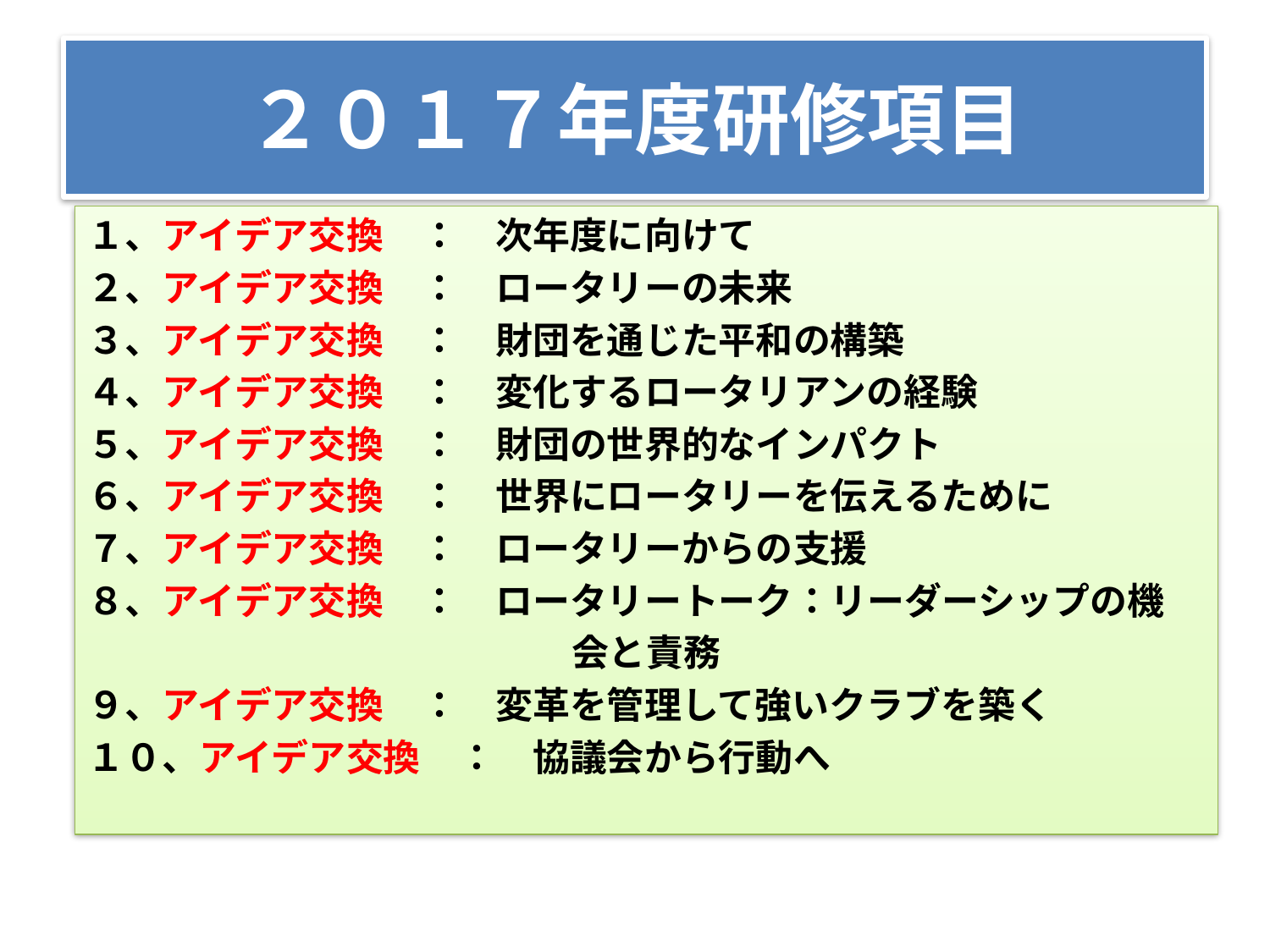

# ２０１７年度研修項目
１、アイデア交換　：　次年度に向けて
２、アイデア交換　：　ロータリーの未来
３、アイデア交換　：　財団を通じた平和の構築
４、アイデア交換　：　変化するロータリアンの経験
５、アイデア交換　：　財団の世界的なインパクト
６、アイデア交換　：　世界にロータリーを伝えるために
７、アイデア交換　：　ロータリーからの支援
８、アイデア交換　：　ロータリートーク：リーダーシップの機
　　　　　　　　　　　　　会と責務
９、アイデア交換　：　変革を管理して強いクラブを築く
１０、アイデア交換　：　協議会から行動へ